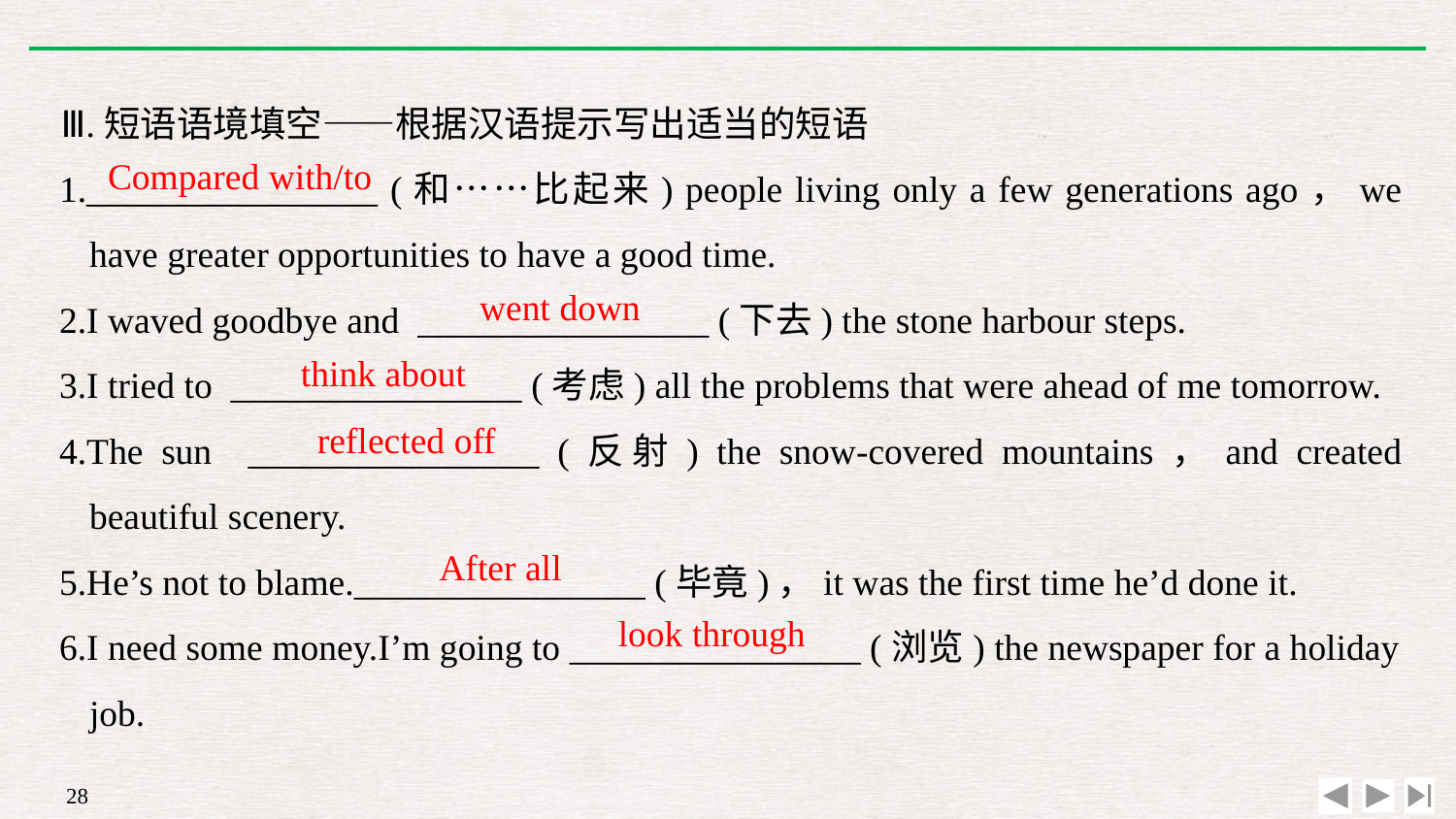

Ⅲ.短语语境填空——根据汉语提示写出适当的短语
1.________________ (和……比起来) people living only a few generations ago，we have greater opportunities to have a good time.
2.I waved goodbye and  ________________ (下去) the stone harbour steps.
3.I tried to  ________________ (考虑) all the problems that were ahead of me tomorrow.
4.The sun  ________________ (反射) the snow-covered mountains，and created beautiful scenery.
5.He’s not to blame.________________ (毕竟)，it was the first time he’d done it.
6.I need some money.I’m going to ________________ (浏览) the newspaper for a holiday job.
Compared with/to
went down
think about
reflected off
After all
look through